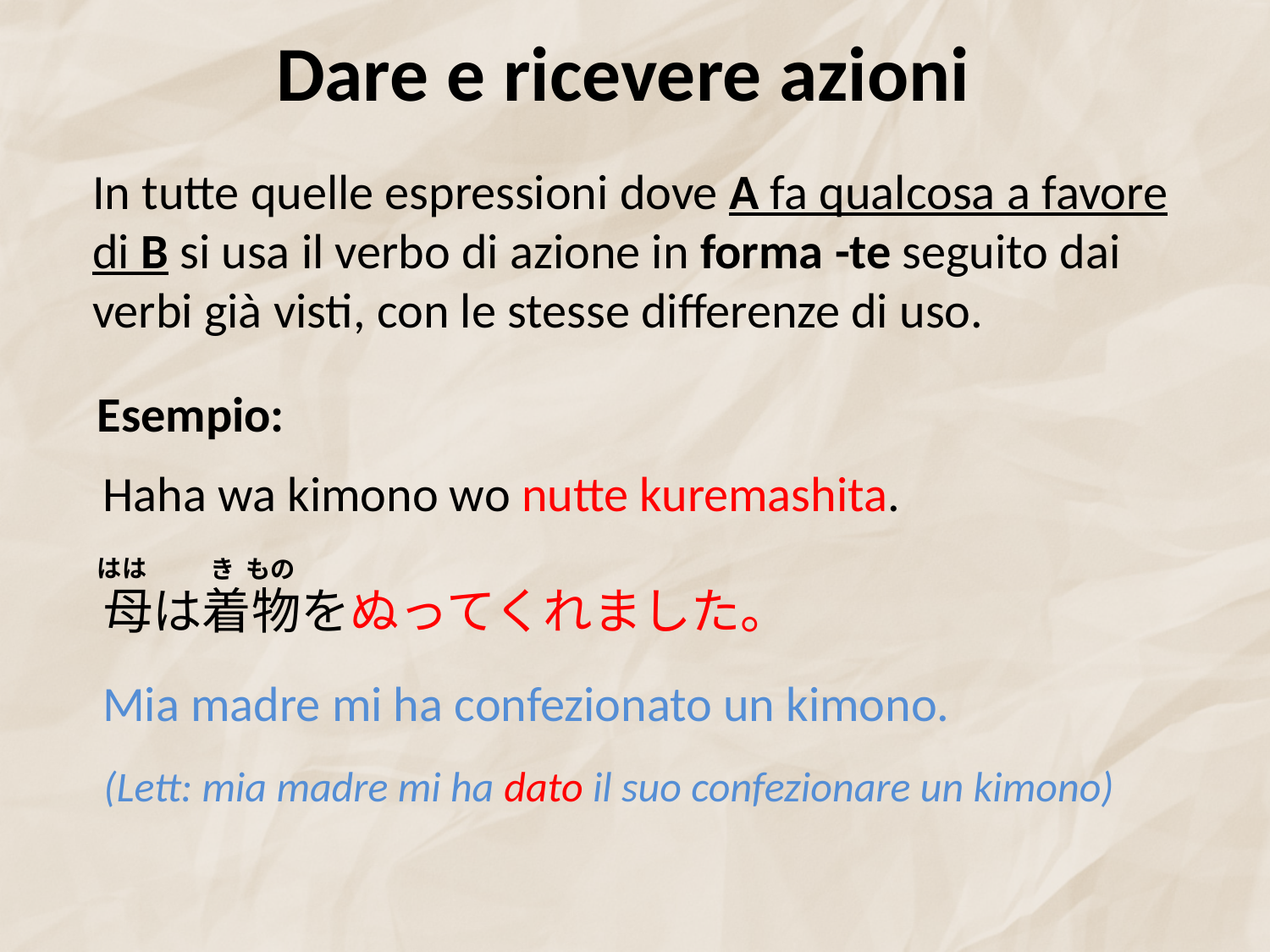

# Dare e ricevere azioni
In tutte quelle espressioni dove A fa qualcosa a favore di B si usa il verbo di azione in forma -te seguito dai verbi già visti, con le stesse differenze di uso.
Esempio:
Haha wa kimono wo nutte kuremashita.
はは
き
もの
母は着物をぬってくれました。
Mia madre mi ha confezionato un kimono.
(Lett: mia madre mi ha dato il suo confezionare un kimono)